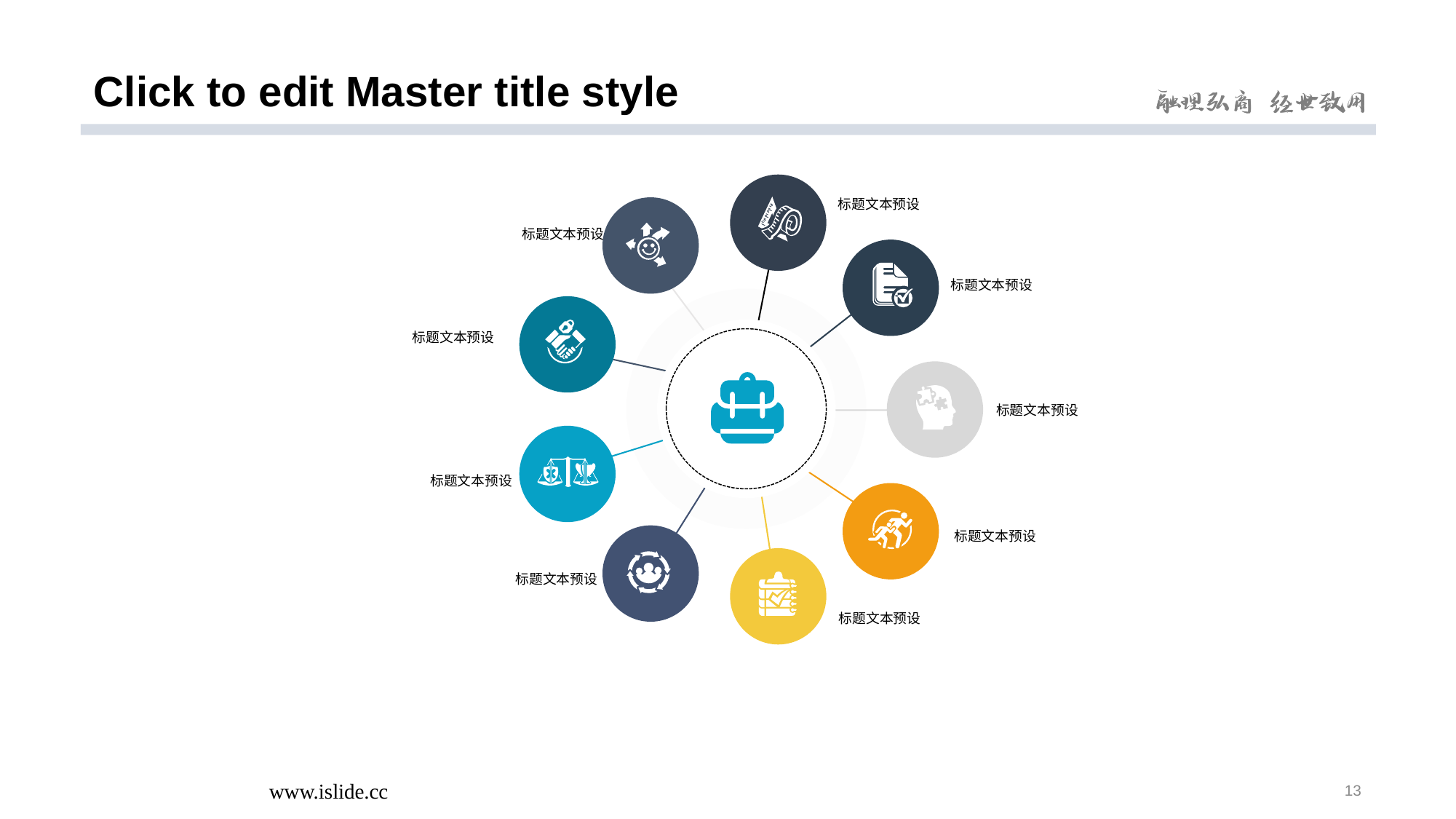

# Click to edit Master title style

标题文本预设

标题文本预设

标题文本预设

标题文本预设

标题文本预设

标题文本预设

标题文本预设

标题文本预设

标题文本预设
www.islide.cc
13